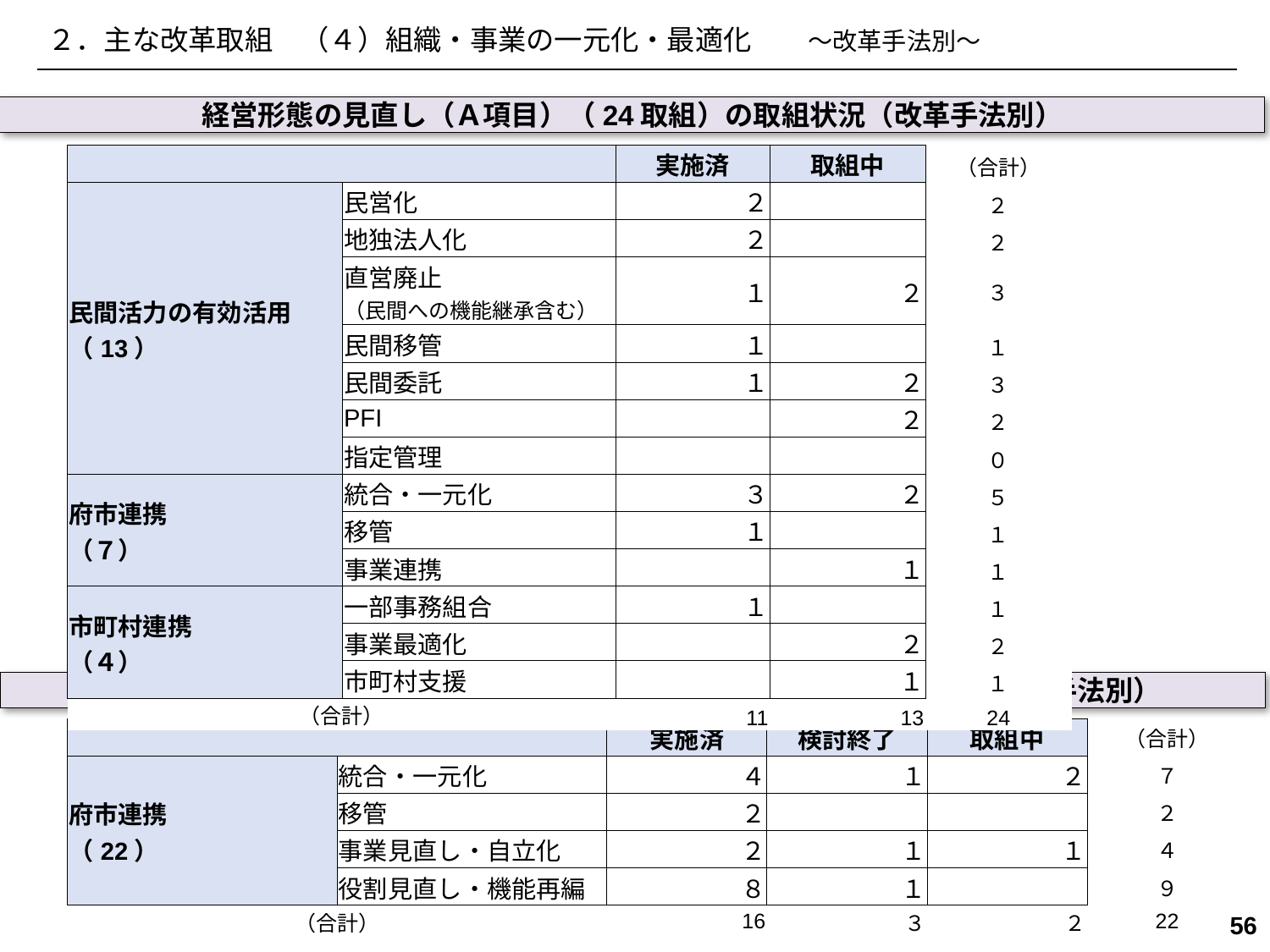

２．主な改革取組　（４）組織・事業の一元化・最適化　　～改革手法別～
経営形態の見直し（Ａ項目）（24取組）の取組状況（改革手法別）
|  |  | 実施済 | 取組中 | （合計） |
| --- | --- | --- | --- | --- |
| 民間活力の有効活用 （13） | 民営化 | ２ |  | ２ |
|  | 地独法人化 | ２ |  | ２ |
|  | 直営廃止 （民間への機能継承含む） | １ | ２ | ３ |
|  | 民間移管 | １ |  | １ |
|  | 民間委託 | １ | ２ | ３ |
|  | PFI |  | ２ | ２ |
|  | 指定管理 |  |  | ０ |
| 府市連携 （７） | 統合・一元化 | ３ | ２ | ５ |
|  | 移管 | １ |  | １ |
|  | 事業連携 |  | １ | １ |
| 市町村連携 （４） | 一部事務組合 | １ |  | １ |
|  | 事業最適化 |  | ２ | ２ |
|  | 市町村支援 |  | １ | １ |
| （合計） |  | 11 | 13 | 24 |
類似・重複している行政サービス（Ｂ項目）（22取組）の取組状況（改革手法別）
|  |  | 実施済 | 検討終了 | 取組中 | （合計） |
| --- | --- | --- | --- | --- | --- |
| 府市連携 （22） | 統合・一元化 | ４ | １ | ２ | ７ |
|  | 移管 | ２ |  |  | ２ |
|  | 事業見直し・自立化 | ２ | １ | １ | ４ |
|  | 役割見直し・機能再編 | ８ | １ |  | ９ |
| （合計） |  | 16 | ３ | ２ | 22 |
56